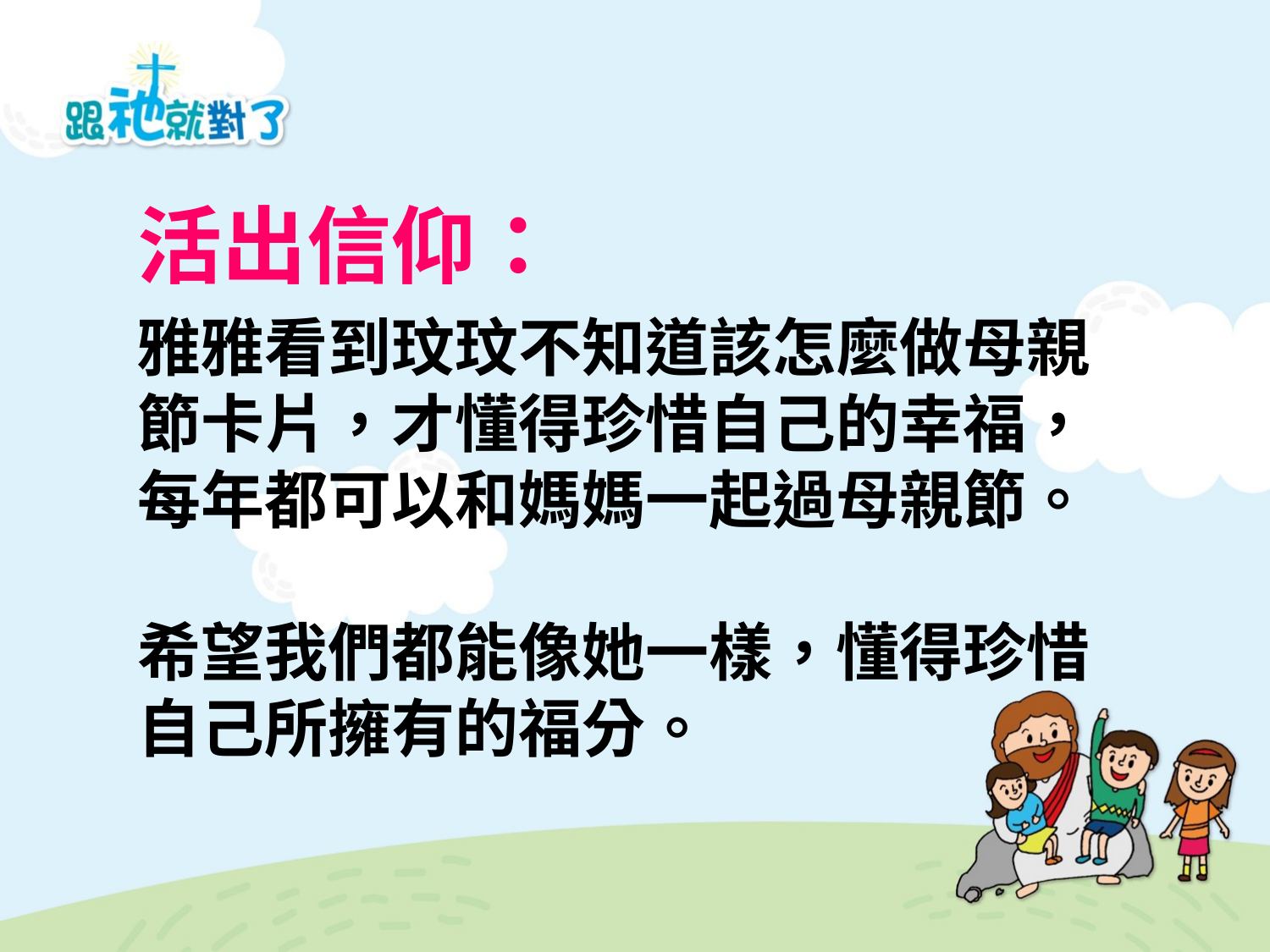

活出信仰：
雅雅看到玟玟不知道該怎麼做母親節卡片，才懂得珍惜自己的幸福，每年都可以和媽媽一起過母親節。

希望我們都能像她一樣，懂得珍惜自己所擁有的福分。